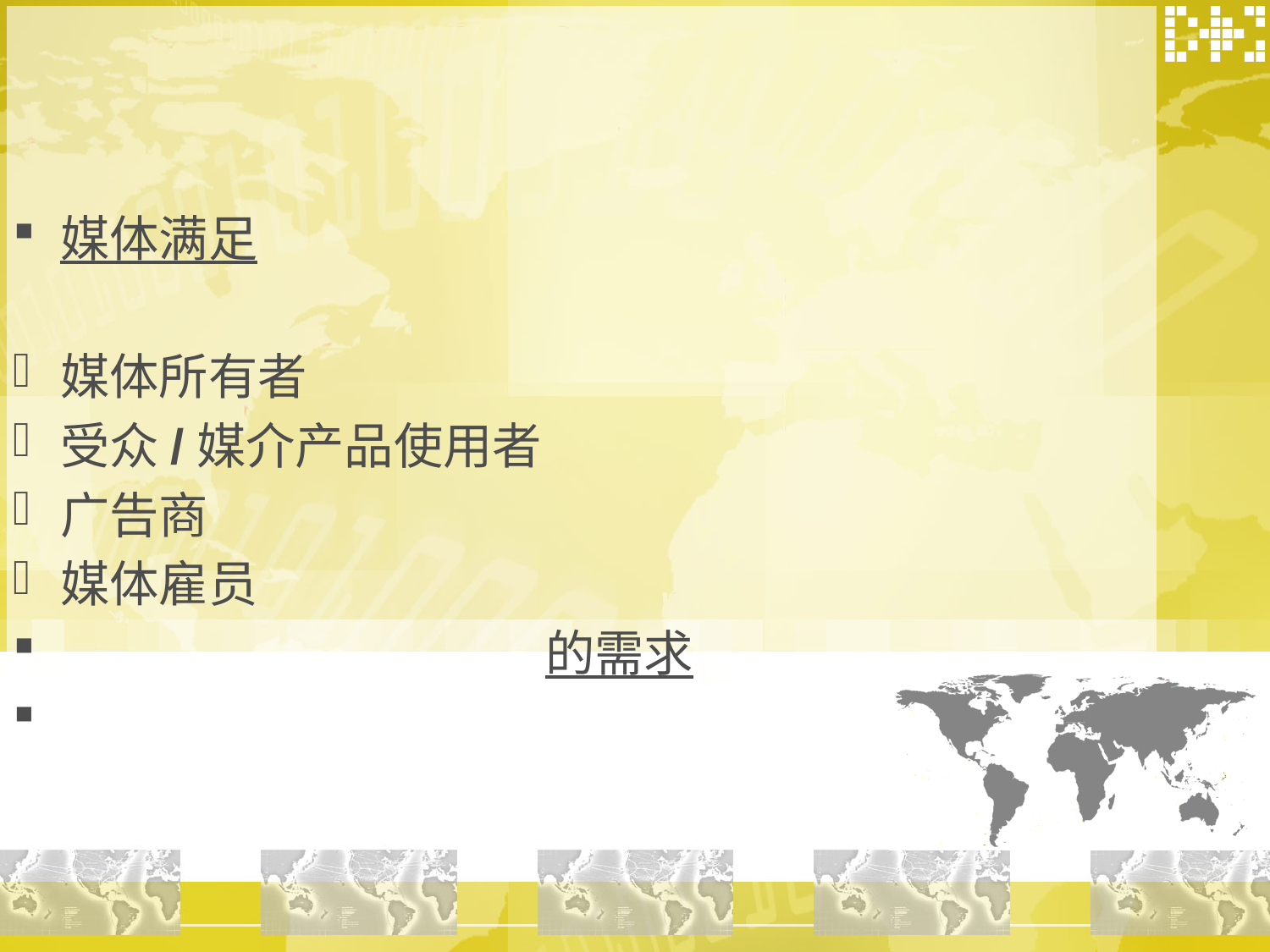

7
#
媒体满足

媒体所有者
受众/媒介产品使用者
广告商
媒体雇员
                                           的需求